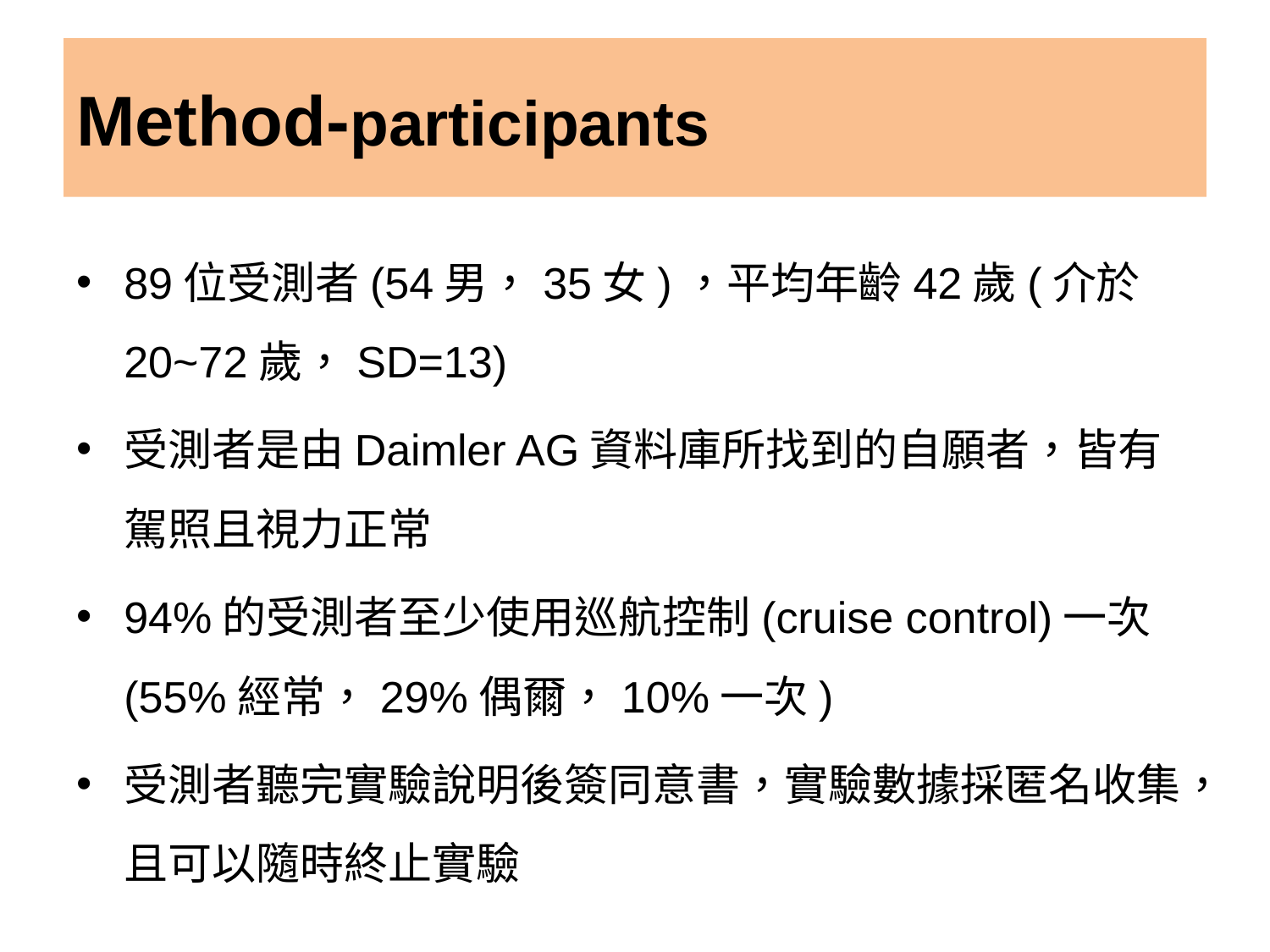

# Method-participants
89位受測者(54男，35女)，平均年齡42歲(介於20~72歲，SD=13)
受測者是由Daimler AG資料庫所找到的自願者，皆有駕照且視力正常
94%的受測者至少使用巡航控制(cruise control)一次(55%經常，29%偶爾，10%一次)
受測者聽完實驗說明後簽同意書，實驗數據採匿名收集，且可以隨時終止實驗